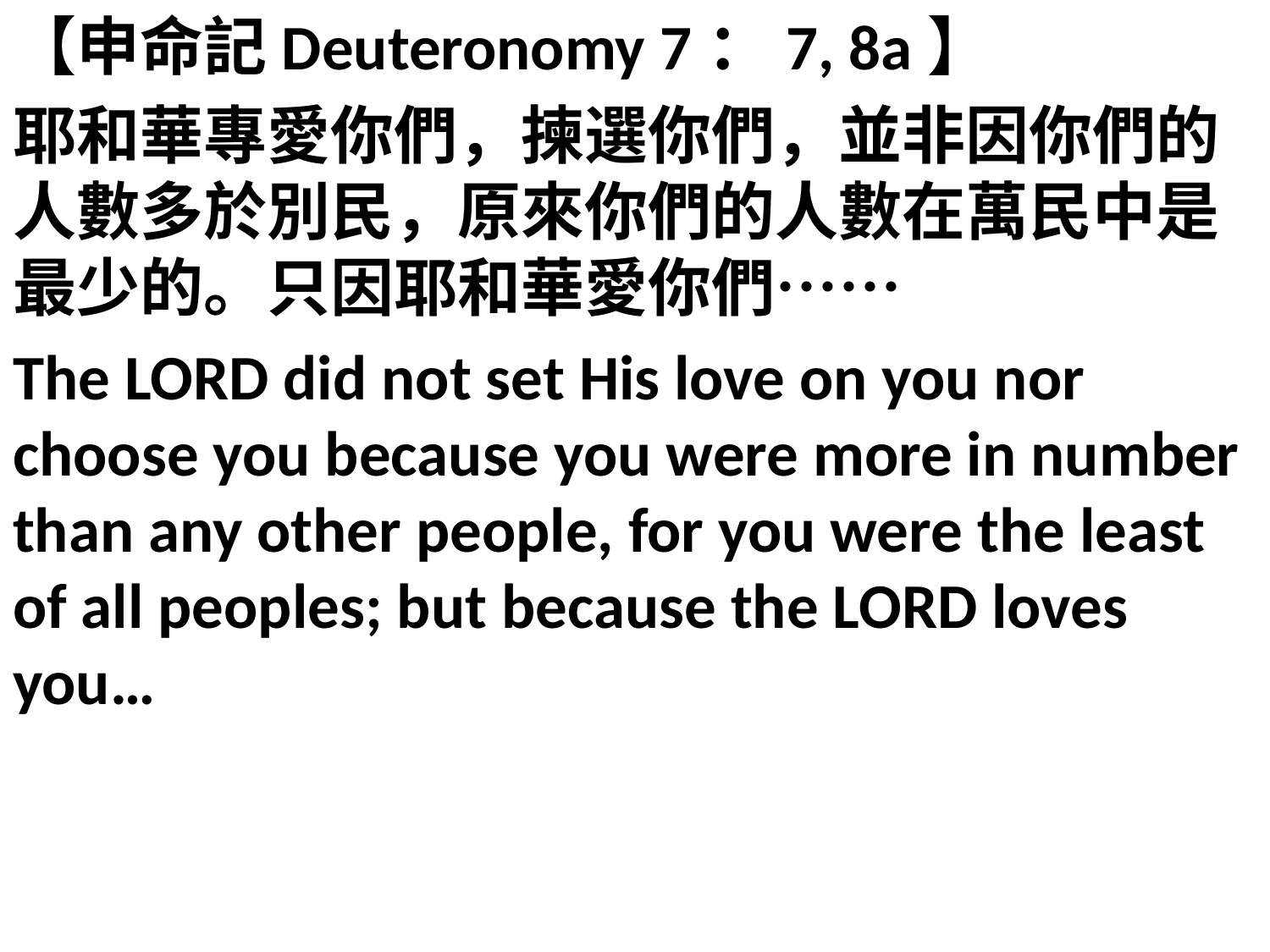

【申命記Deuteronomy 7：7, 8a】
耶和華專愛你們，揀選你們，並非因你們的人數多於別民，原來你們的人數在萬民中是最少的。只因耶和華愛你們……
The LORD did not set His love on you nor choose you because you were more in number than any other people, for you were the least of all peoples; but because the LORD loves you…